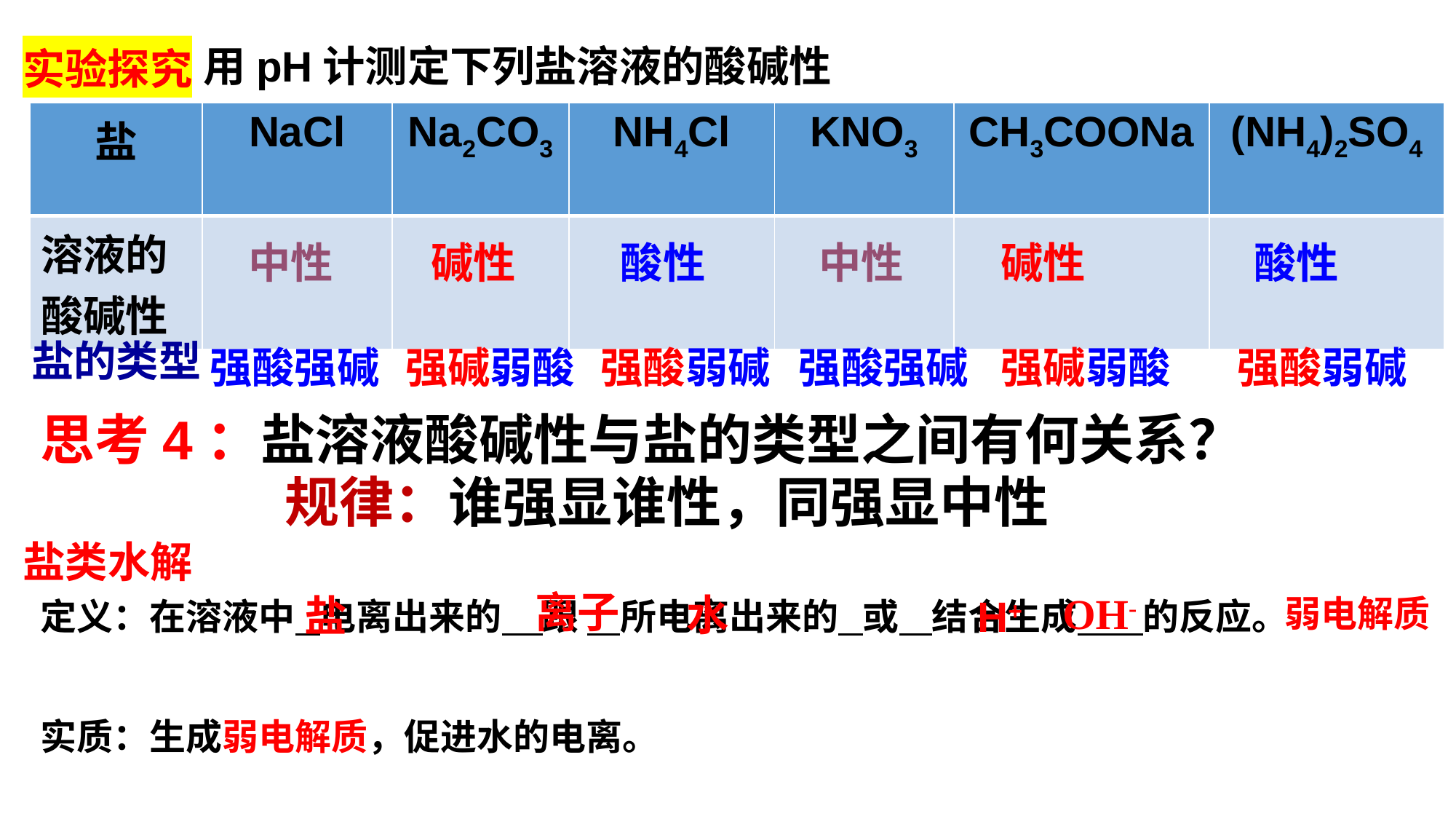

用pH计测定下列盐溶液的酸碱性
实验探究
| 盐 | NaCl | Na2CO3 | NH4Cl | KNO3 | CH3COONa | (NH4)2SO4 |
| --- | --- | --- | --- | --- | --- | --- |
| 溶液的 酸碱性 |  |  |  |  |  |  |
中性
碱性
酸性
中性
碱性
酸性
盐的类型
强酸强碱
强碱弱酸
强酸弱碱
强酸强碱
强碱弱酸
强酸弱碱
思考4：盐溶液酸碱性与盐的类型之间有何关系？
规律：谁强显谁性，同强显中性
盐类水解
定义：在溶液中   电离出来的     跟     所电离出来的   或    结合生成        的反应。
离子
OH-
水
盐
H+
弱电解质
实质：生成弱电解质，促进水的电离。